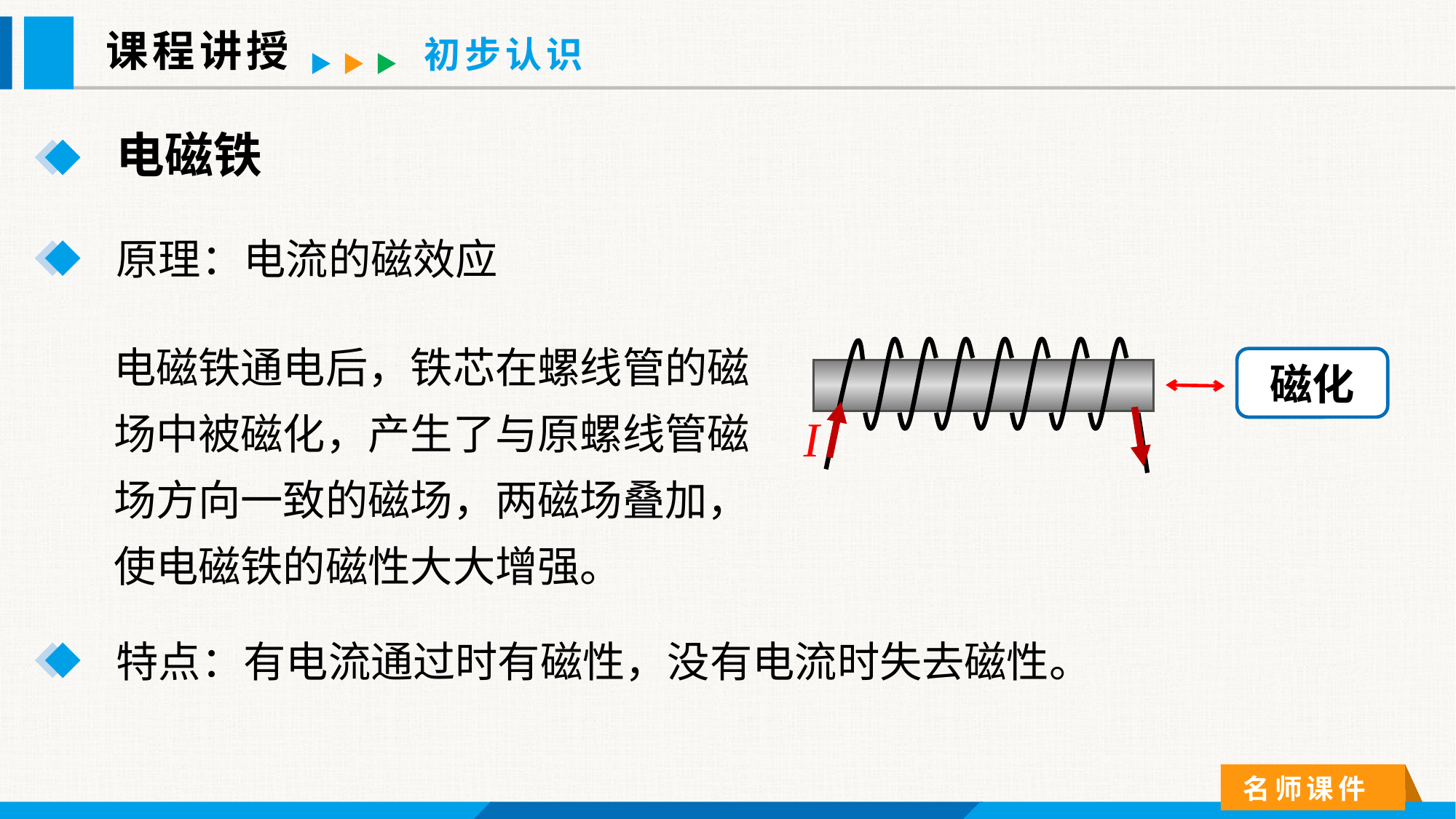

课程讲授
初步认识

电磁铁

原理：电流的磁效应

电磁铁通电后，铁芯在螺线管的磁场中被磁化，产生了与原螺线管磁场方向一致的磁场，两磁场叠加，使电磁铁的磁性大大增强。

磁化

I
特点：有电流通过时有磁性，没有电流时失去磁性。